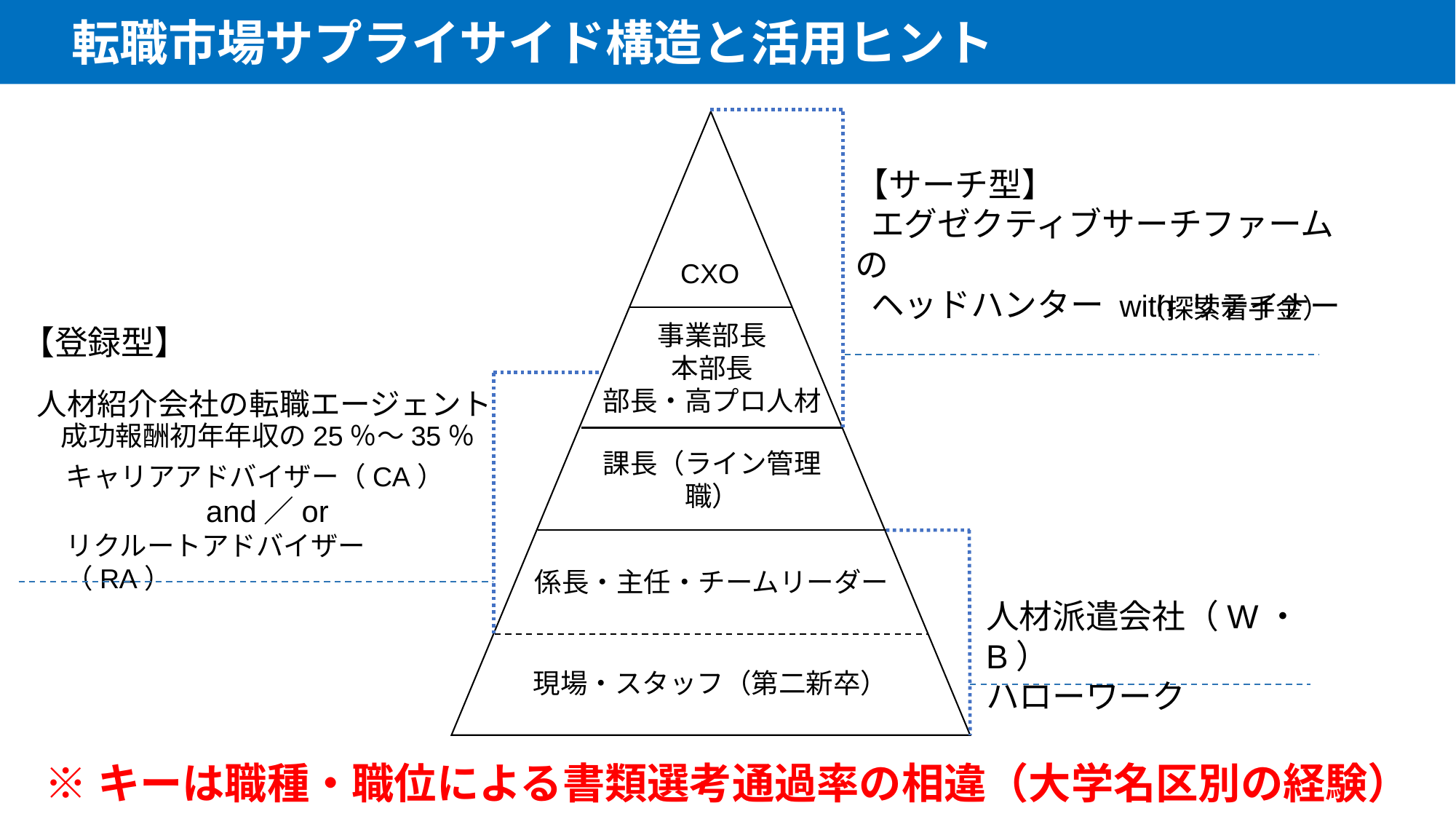

転職市場サプライサイド構造と活用ヒント

CXO
事業部長
本部長
部長・高プロ人材
課長（ライン管理職）
係長・主任・チームリーダー
現場・スタッフ（第二新卒）
【サーチ型】
 エグゼクティブサーチファームの
 ヘッドハンター with リテイナー
（探索着手金）
【登録型】
 人材紹介会社の転職エージェント
成功報酬初年年収の25％～35％
キャリアアドバイザー（CA）
and／or
リクルートアドバイザー（RA）
人材派遣会社（W・B）
ハローワーク
※キーは職種・職位による書類選考通過率の相違（大学名区別の経験）